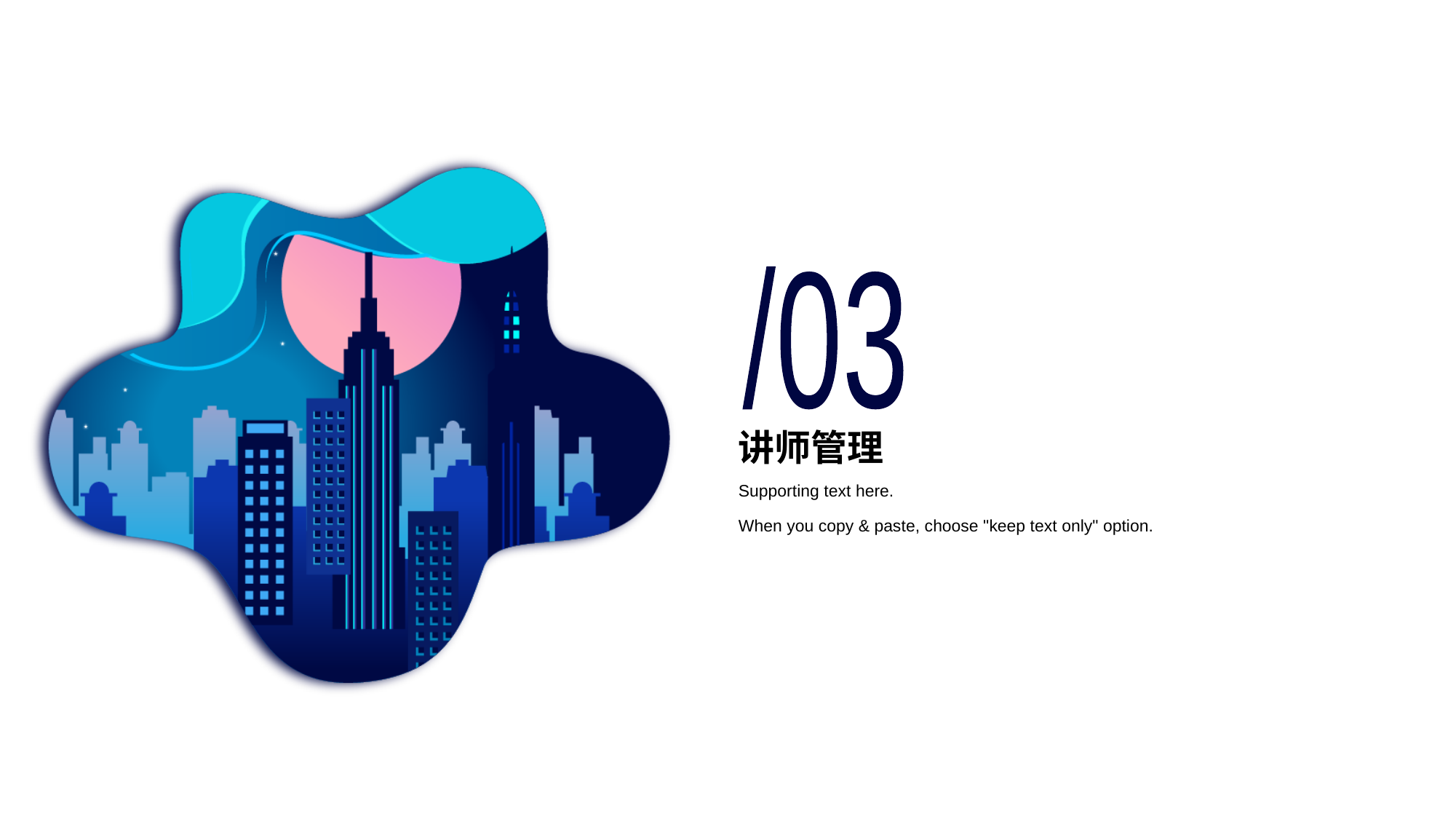

/03
# 讲师管理
Supporting text here.
When you copy & paste, choose "keep text only" option.